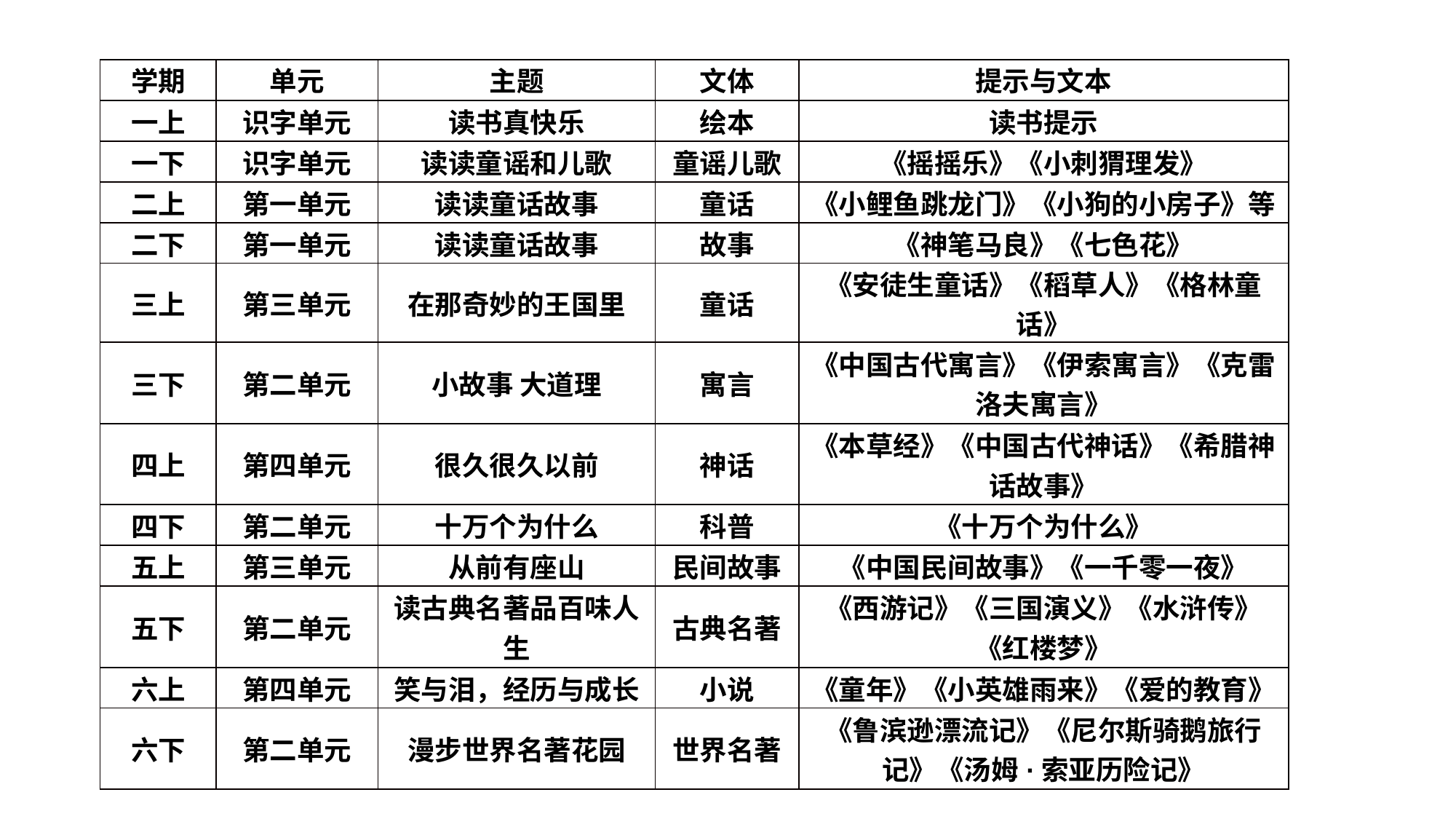

#
| 学期 | 单元 | 主题 | 文体 | 提示与文本 |
| --- | --- | --- | --- | --- |
| 一上 | 识字单元 | 读书真快乐 | 绘本 | 读书提示 |
| 一下 | 识字单元 | 读读童谣和儿歌 | 童谣儿歌 | 《摇摇乐》《小刺猬理发》 |
| 二上 | 第一单元 | 读读童话故事 | 童话 | 《小鲤鱼跳龙门》《小狗的小房子》等 |
| 二下 | 第一单元 | 读读童话故事 | 故事 | 《神笔马良》《七色花》 |
| 三上 | 第三单元 | 在那奇妙的王国里 | 童话 | 《安徒生童话》《稻草人》《格林童话》 |
| 三下 | 第二单元 | 小故事 大道理 | 寓言 | 《中国古代寓言》《伊索寓言》《克雷洛夫寓言》 |
| 四上 | 第四单元 | 很久很久以前 | 神话 | 《本草经》《中国古代神话》《希腊神话故事》 |
| 四下 | 第二单元 | 十万个为什么 | 科普 | 《十万个为什么》 |
| 五上 | 第三单元 | 从前有座山 | 民间故事 | 《中国民间故事》《一千零一夜》 |
| 五下 | 第二单元 | 读古典名著品百味人生 | 古典名著 | 《西游记》《三国演义》《水浒传》《红楼梦》 |
| 六上 | 第四单元 | 笑与泪，经历与成长 | 小说 | 《童年》《小英雄雨来》《爱的教育》 |
| 六下 | 第二单元 | 漫步世界名著花园 | 世界名著 | 《鲁滨逊漂流记》《尼尔斯骑鹅旅行记》《汤姆·索亚历险记》 |